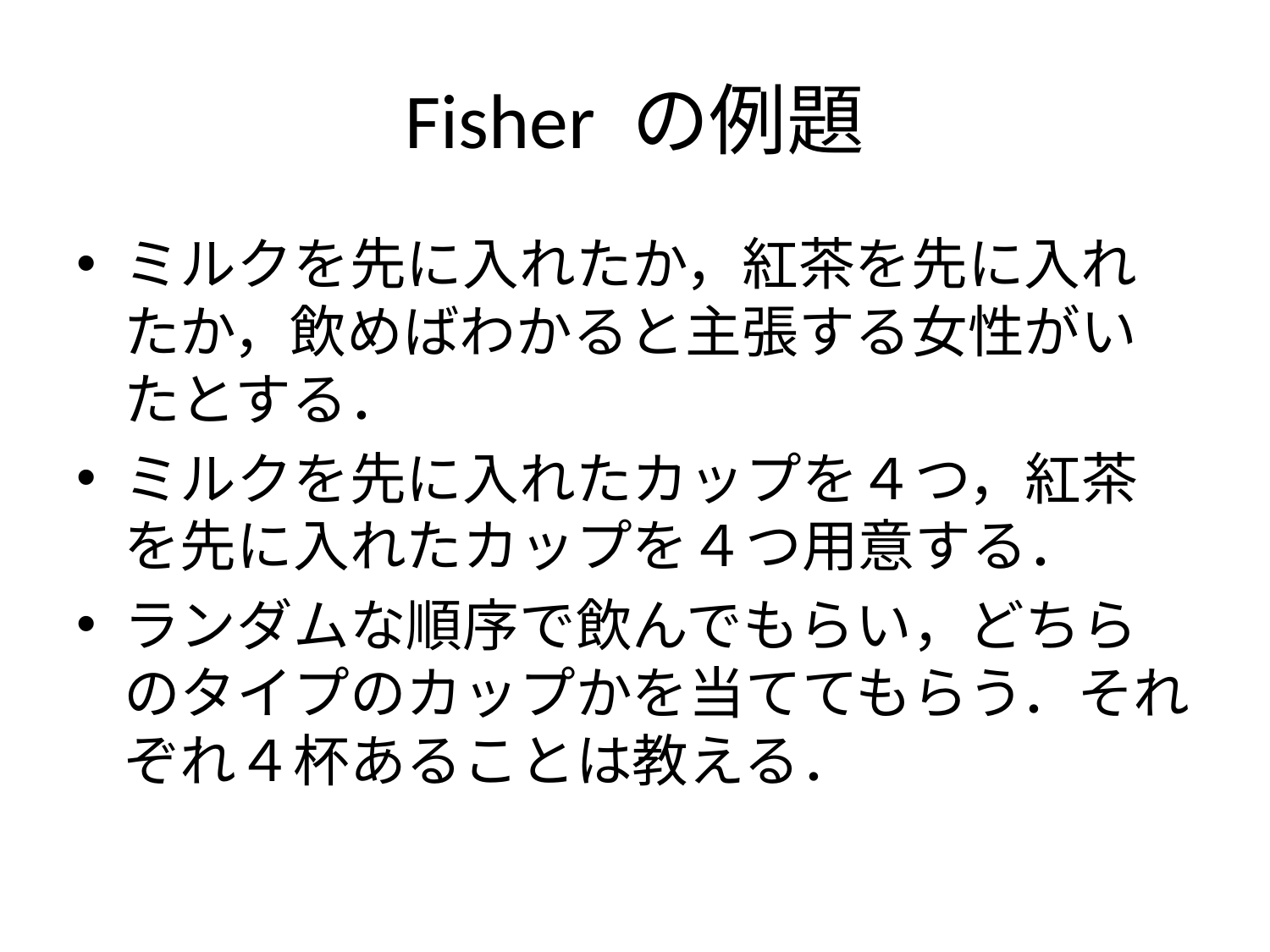

# Fisher の例題
ミルクを先に入れたか，紅茶を先に入れたか，飲めばわかると主張する女性がいたとする．
ミルクを先に入れたカップを４つ，紅茶を先に入れたカップを４つ用意する．
ランダムな順序で飲んでもらい，どちらのタイプのカップかを当ててもらう．それぞれ４杯あることは教える．